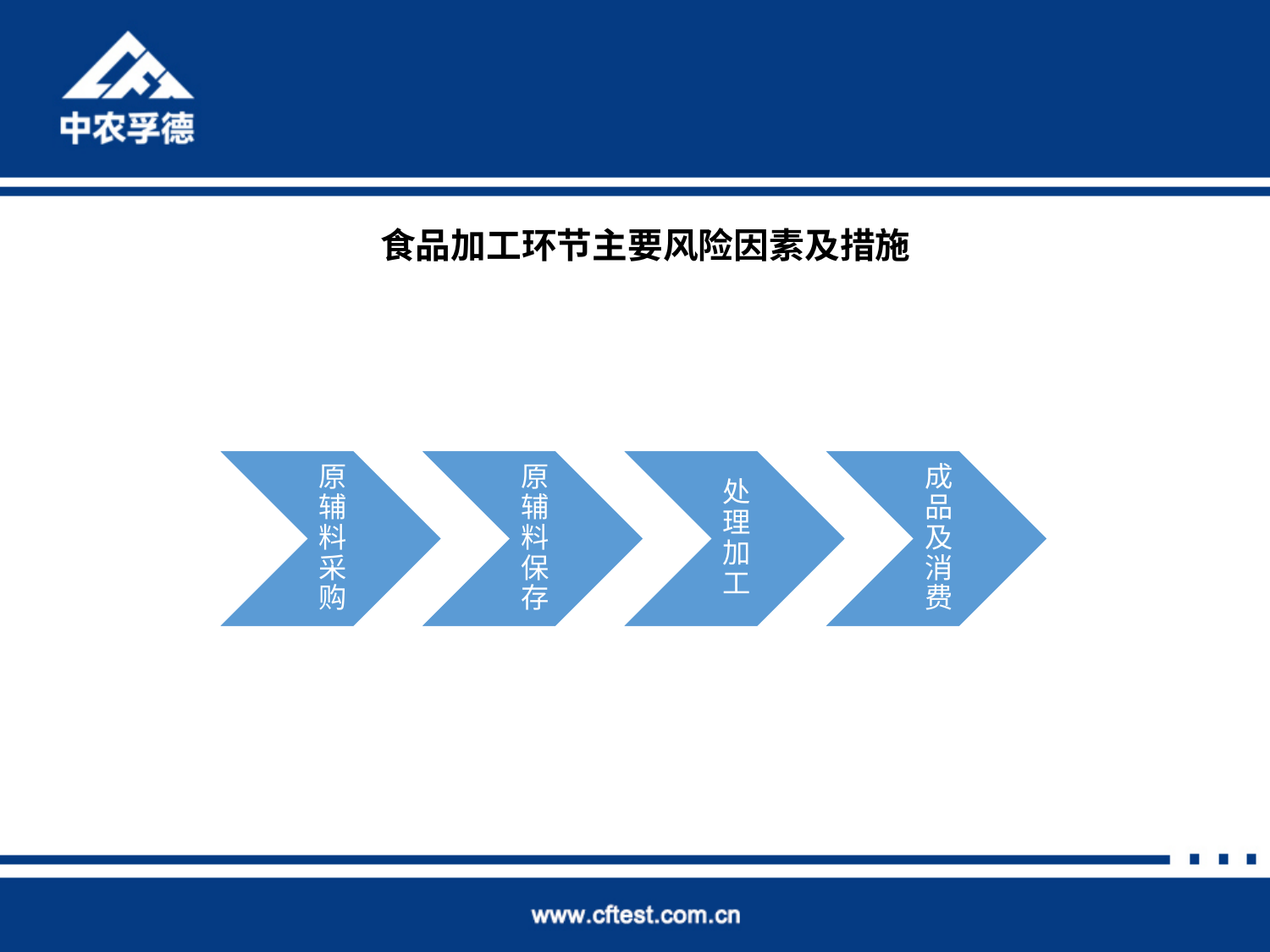

食品加工环节主要风险因素及措施

原辅料采购

原辅料保存

处理加工

成品及消费